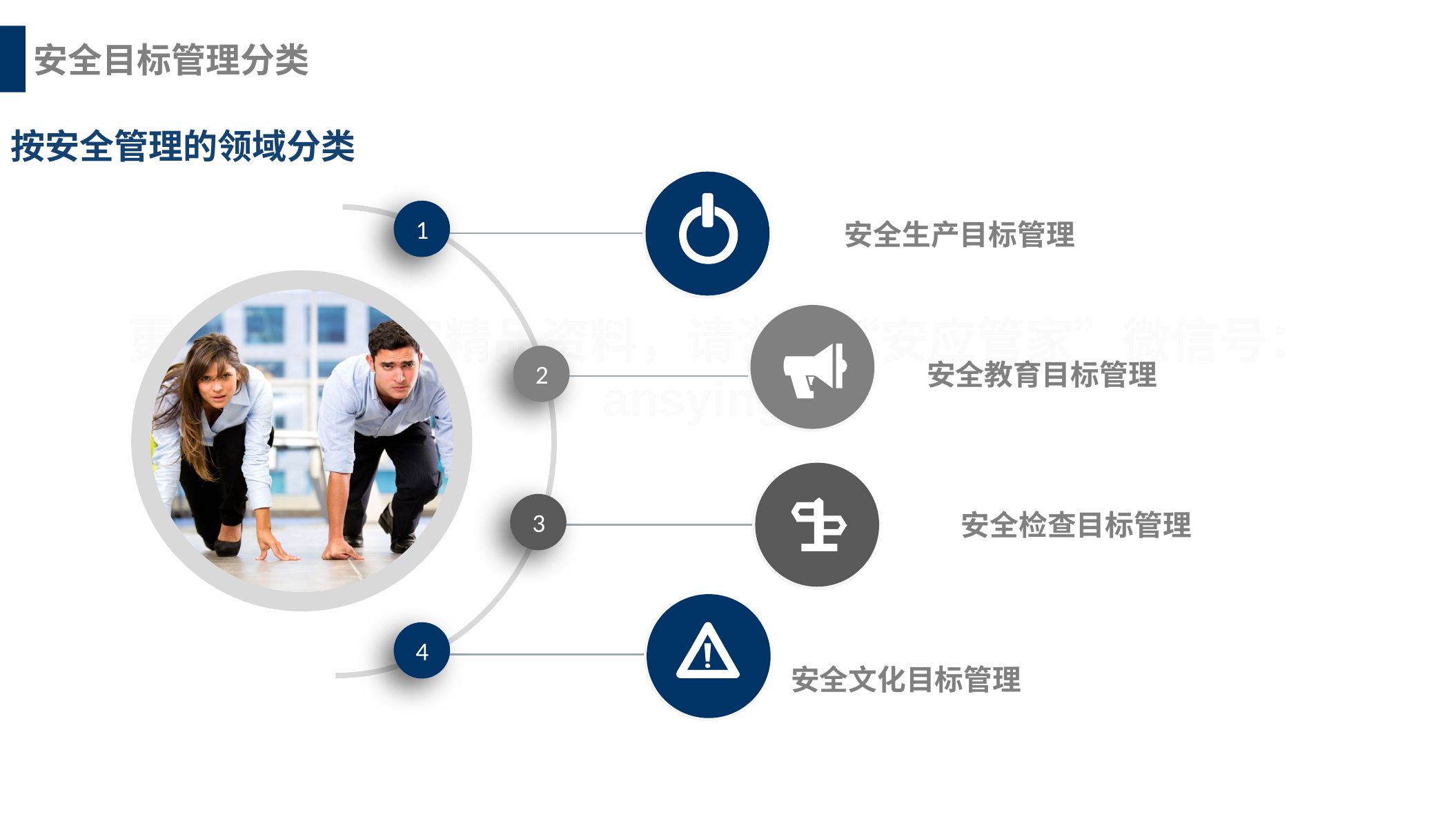

安全目标管理分类

按安全管理的领域分类

1
安全生产目标管理

2
安全教育目标管理

3
 安全检查目标管理

4
安全文化目标管理